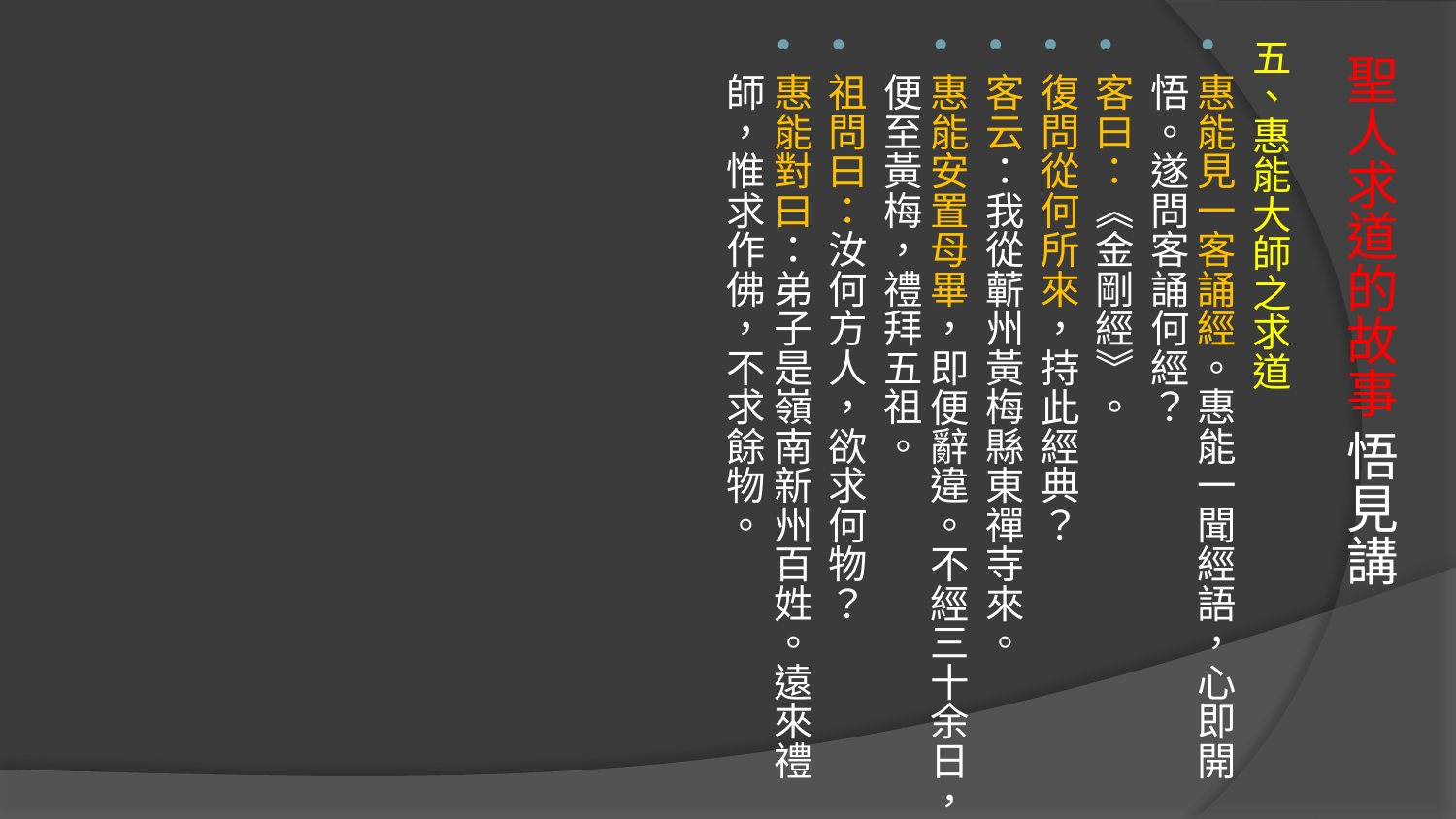

五、惠能大師之求道
惠能見一客誦經。惠能一聞經語，心即開悟。遂問客誦何經？
客曰：《金剛經》。
復問從何所來，持此經典？
客云：我從蘄州黃梅縣東禪寺來。
惠能安置母畢，即便辭違。不經三十余日，便至黃梅，禮拜五祖。
祖問曰：汝何方人，欲求何物？
惠能對曰：弟子是嶺南新州百姓。遠來禮師，惟求作佛，不求餘物。

# 聖人求道的故事 悟見講